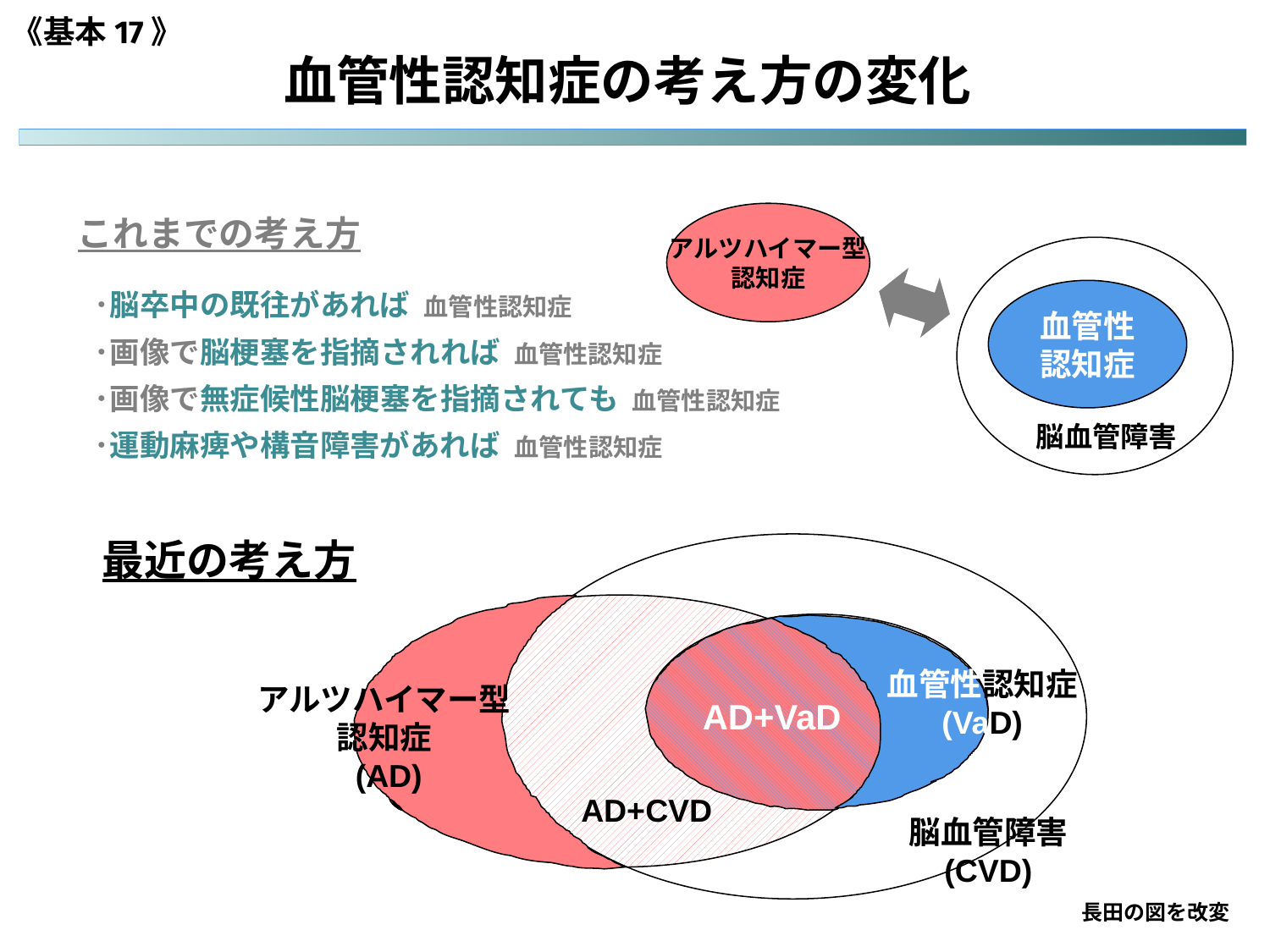

《基本17》
血管性認知症の考え方の変化

アルツハイマー型
認知症
これまでの考え方

･脳卒中の既往があれば  血管性認知症
･画像で脳梗塞を指摘されれば  血管性認知症
･画像で無症候性脳梗塞を指摘されても  血管性認知症
･運動麻痺や構音障害があれば  血管性認知症
血管性
認知症
脳血管障害
最近の考え方

血管性認知症
(VaD)
アルツハイマー型
認知症
 (AD)
AD+VaD
AD+CVD
脳血管障害
(CVD)
長田の図を改変